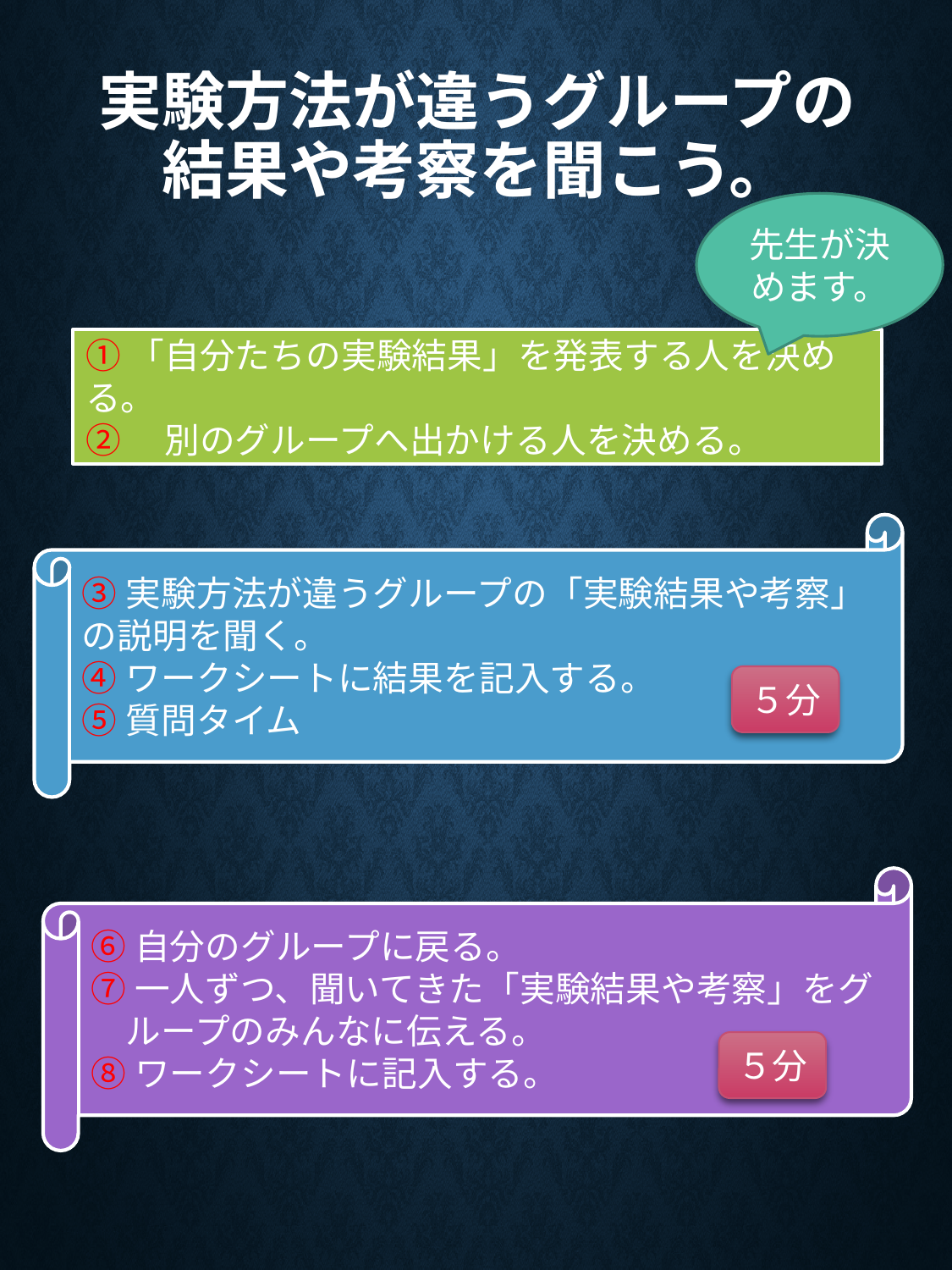

# 実験方法が違うグループの 結果や考察を聞こう。
先生が決めます。
①「自分たちの実験結果」を発表する人を決める。
②　別のグループへ出かける人を決める。
③実験方法が違うグループの「実験結果や考察」の説明を聞く。
④ワークシートに結果を記入する。
⑤質問タイム
５分
⑥自分のグループに戻る。
⑦一人ずつ、聞いてきた「実験結果や考察」をグ　ループのみんなに伝える。
⑧ワークシートに記入する。
５分